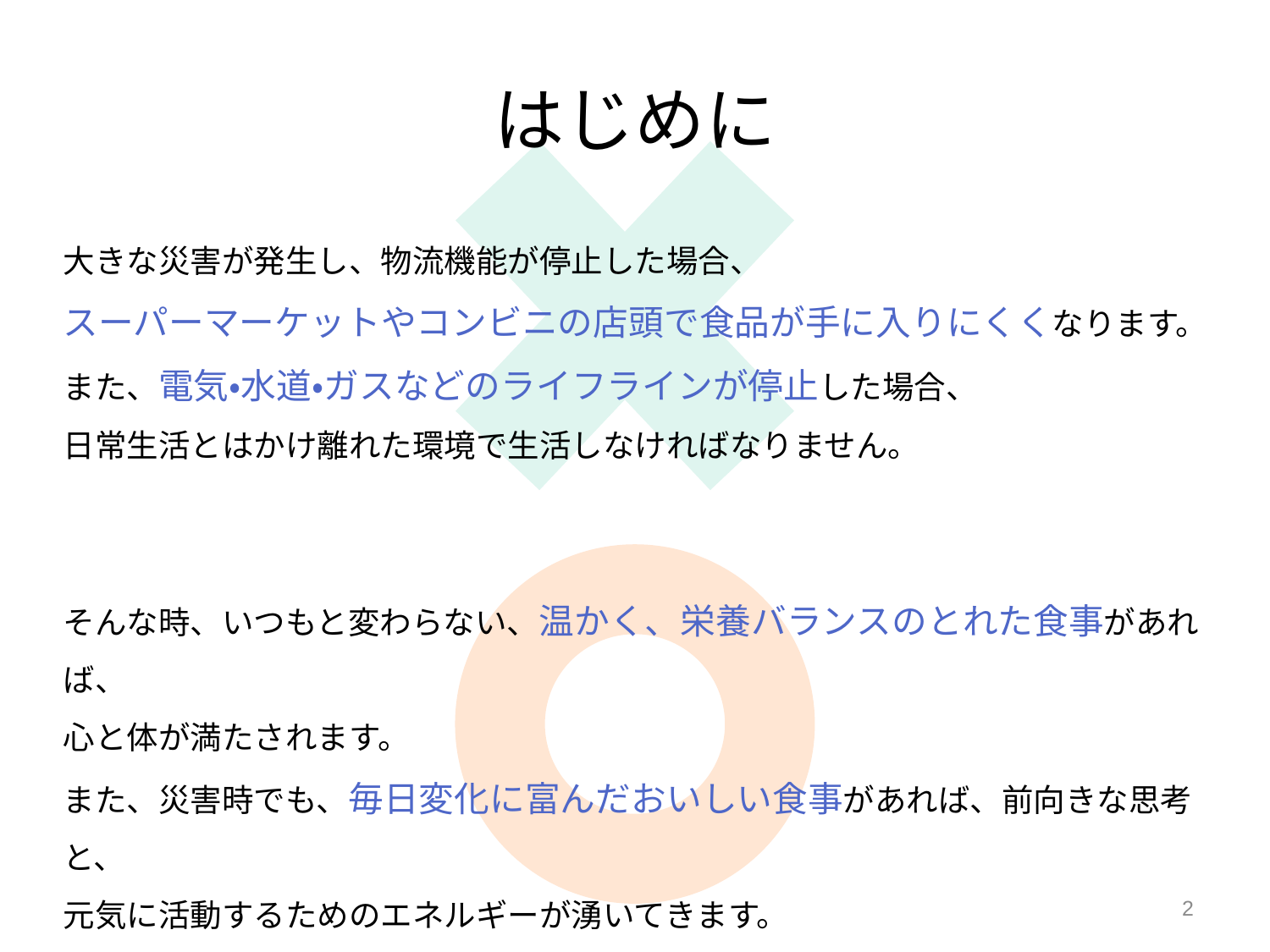

# はじめに

大きな災害が発生し、物流機能が停止した場合、
スーパーマーケットやコンビニの店頭で食品が手に入りにくくなります。
また、電気・水道・ガスなどのライフラインが停止した場合、
日常生活とはかけ離れた環境で生活しなければなりません。

そんな時、いつもと変わらない、温かく、栄養バランスのとれた食事があれば、
心と体が満たされます。
また、災害時でも、毎日変化に富んだおいしい食事があれば、前向きな思考と、
元気に活動するためのエネルギーが湧いてきます。

2